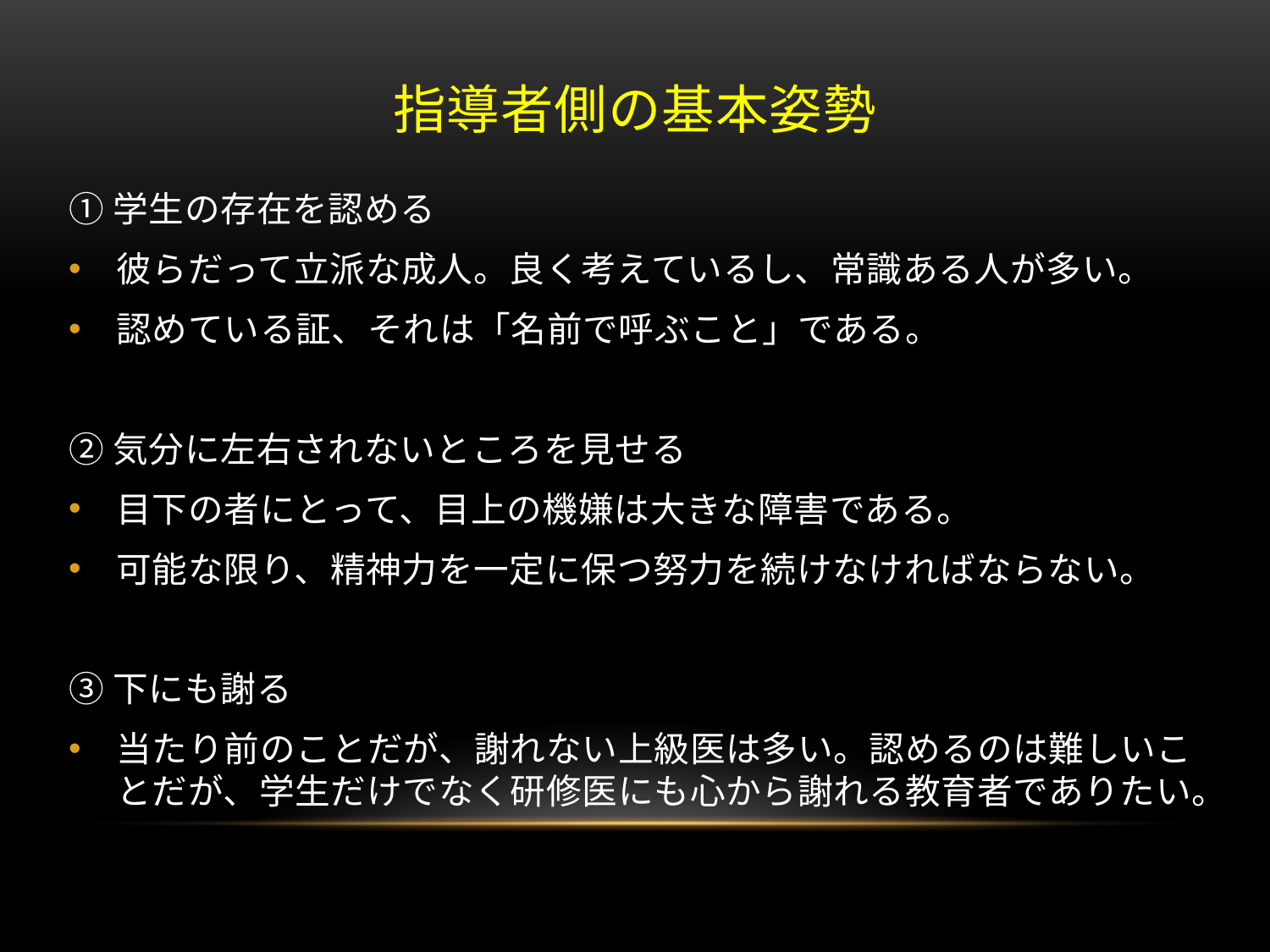

# 指導者側の基本姿勢
①学生の存在を認める
彼らだって立派な成人。良く考えているし、常識ある人が多い。
認めている証、それは「名前で呼ぶこと」である。

②気分に左右されないところを見せる
目下の者にとって、目上の機嫌は大きな障害である。
可能な限り、精神力を一定に保つ努力を続けなければならない。

③下にも謝る
当たり前のことだが、謝れない上級医は多い。認めるのは難しいことだが、学生だけでなく研修医にも心から謝れる教育者でありたい。